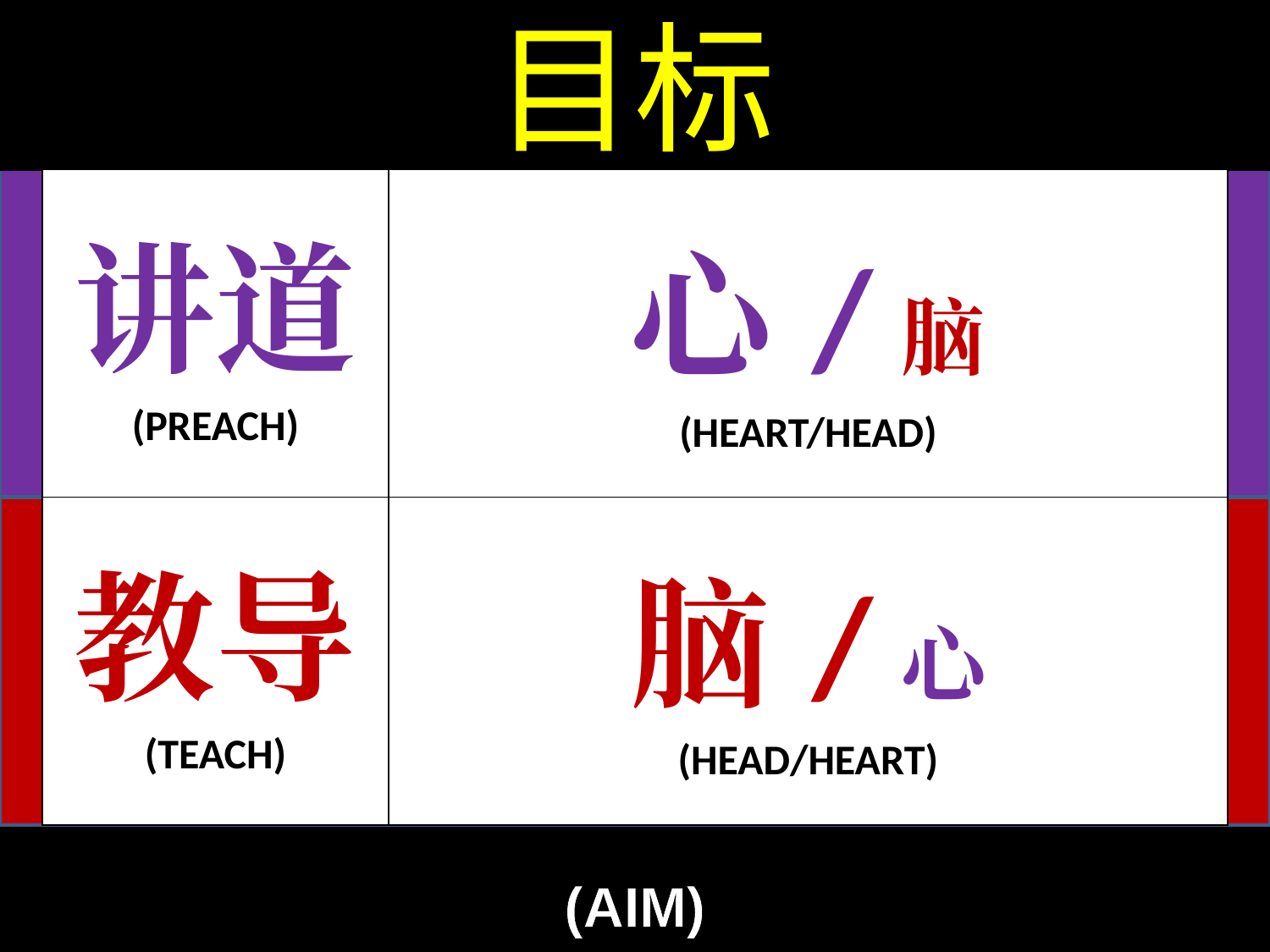

目标

| 讲道 (PREACH) | 心/脑 (HEART/HEAD) |
| --- | --- |
| 教导 (TEACH) | 脑/心 (HEAD/HEART) |

(AIM)